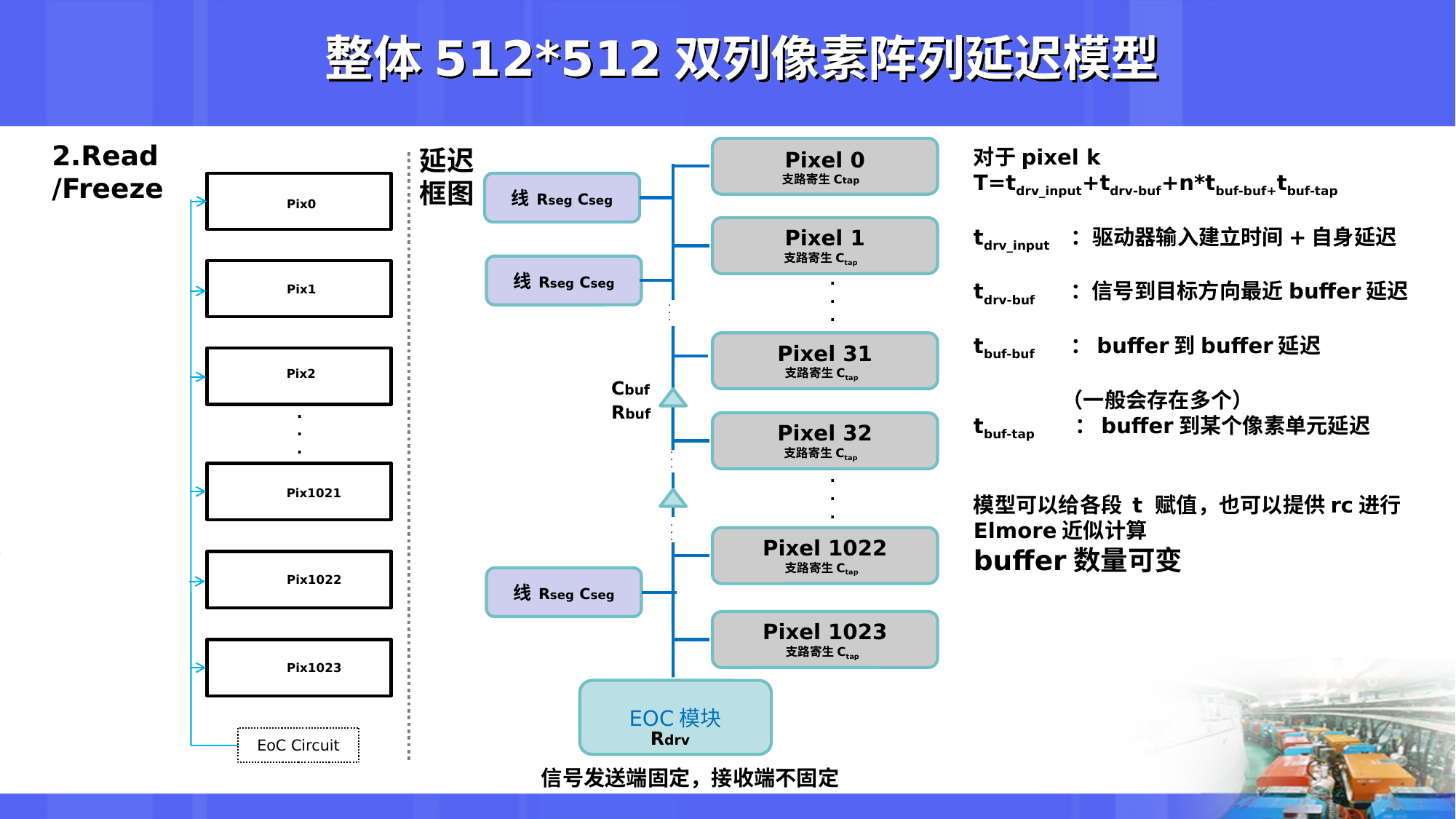

# 整体512*512双列像素阵列延迟模型
2.Read /Freeze

延迟
框图
Pixel 0
支路寄生Ctap
对于pixel k
T=tdrv_input+tdrv-buf+n*tbuf-buf+tbuf-tap

tdrv_input   ：驱动器输入建立时间+自身延迟

tdrv-buf       ：信号到目标方向最近buffer延迟

tbuf-buf       ：buffer到buffer延迟

                 （一般会存在多个）
tbuf-tap        ：buffer到某个像素单元延迟

模型可以给各段 t 赋值，也可以提供rc进行Elmore近似计算
buffer数量可变

线 Rseg Cseg
Pix0
Pixel 1
支路寄生Ctap
线 Rseg Cseg

.
.
.
Pix1
.
.
.
Pixel 31
支路寄生Ctap

Pix2
Cbuf

Rbuf
.
.
.
Pixel 32
支路寄生Ctap
.
.
.
.
.
.

Pix1021

.
.
.
Pixel 1022
支路寄生Ctap

Pix1022
线 Rseg Cseg
Pixel 1023
支路寄生Ctap

Pix1023
EOC模块
Rdrv
EoC Circuit
 信号发送端固定，接收端不固定